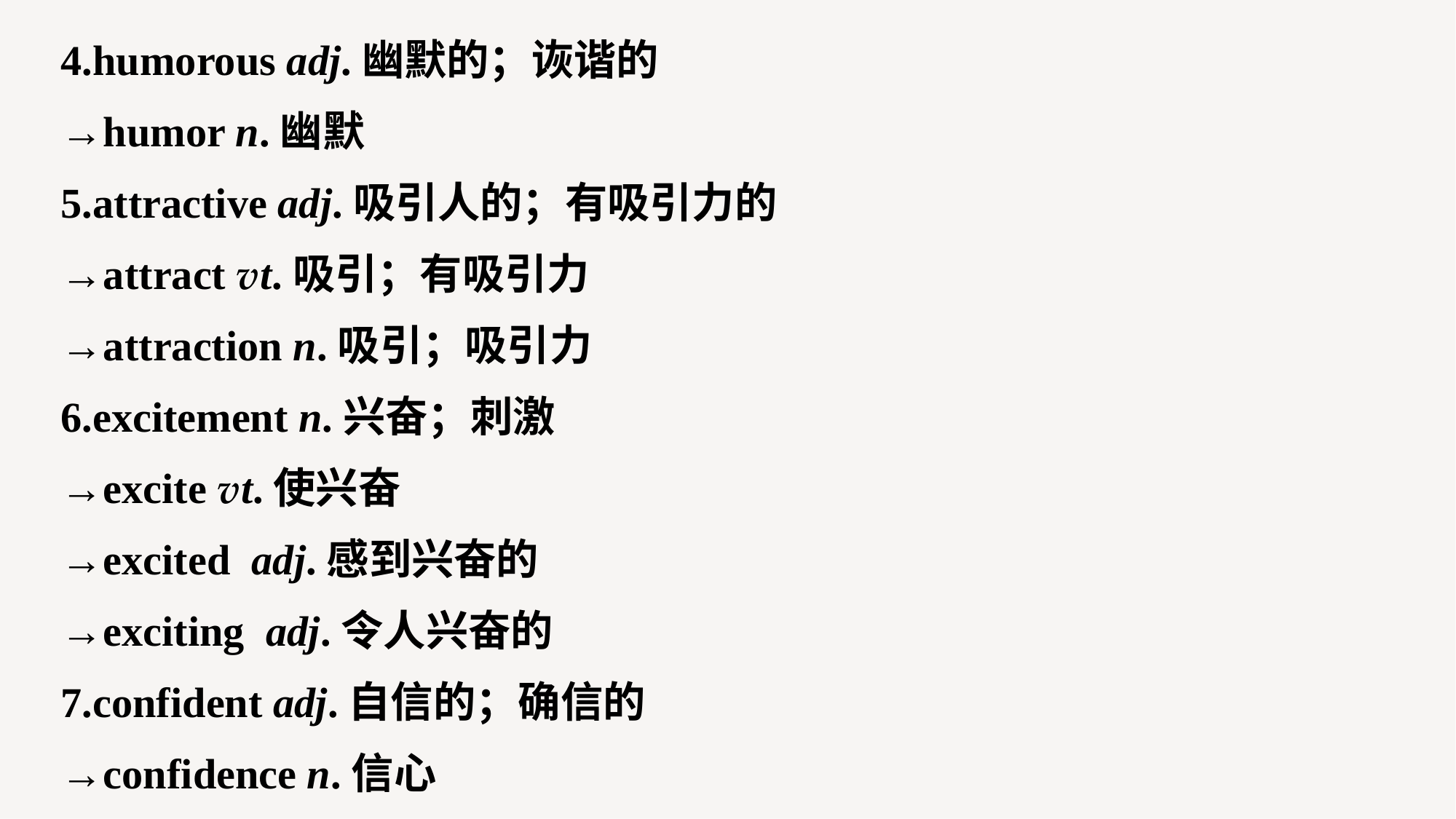

4.humorous adj.幽默的；诙谐的
→humor n.幽默
5.attractive adj.吸引人的；有吸引力的
→attract vt.吸引；有吸引力
→attraction n.吸引；吸引力
6.excitement n.兴奋；刺激
→excite vt.使兴奋
→excited  adj.感到兴奋的
→exciting  adj.令人兴奋的
7.confident adj.自信的；确信的
→confidence n.信心